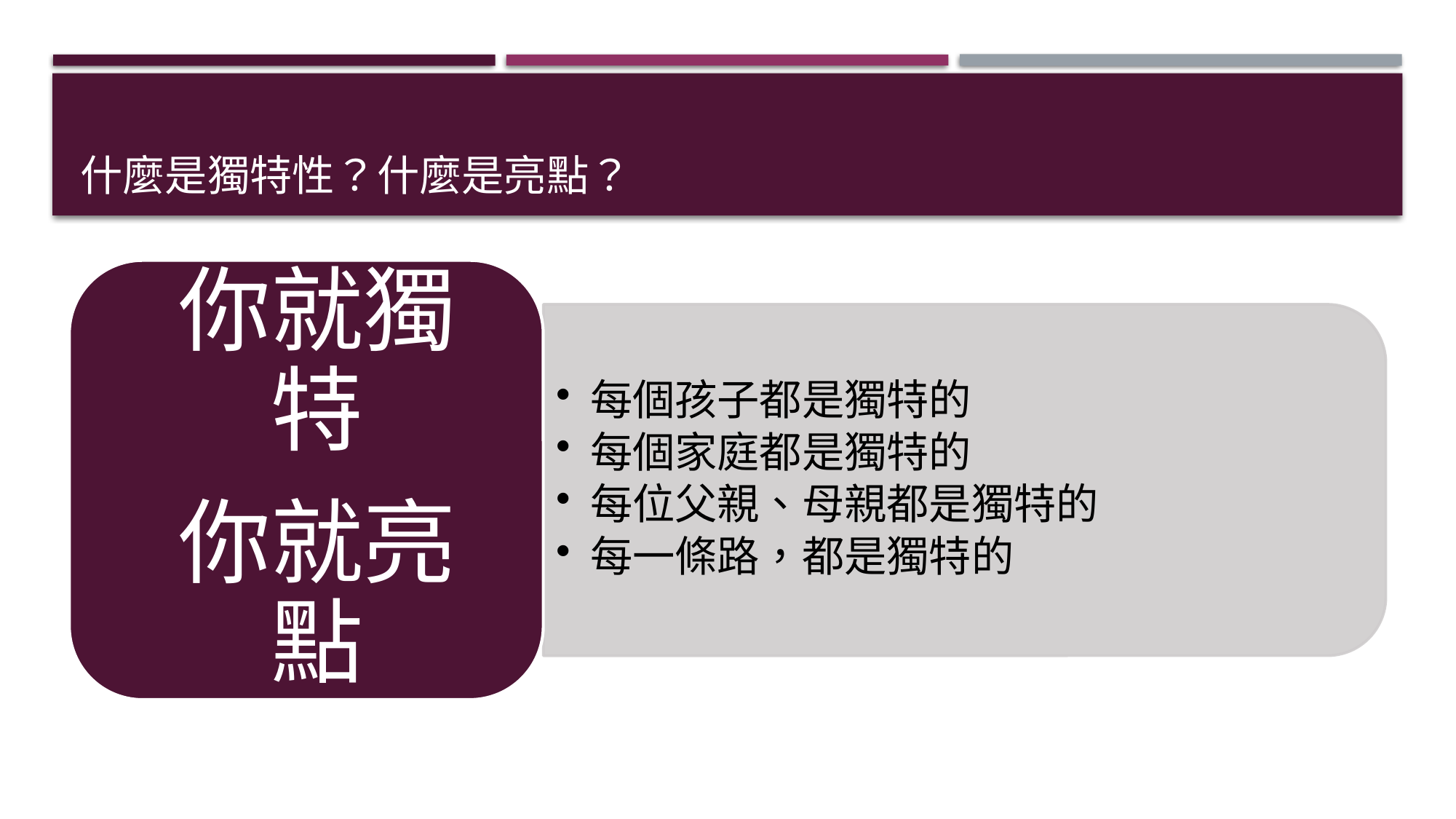

# 什麼是獨特性？什麼是亮點？
每個孩子都是獨特的
每個家庭都是獨特的
每位父親、母親都是獨特的
每一條路，都是獨特的
你就獨特
你就亮點